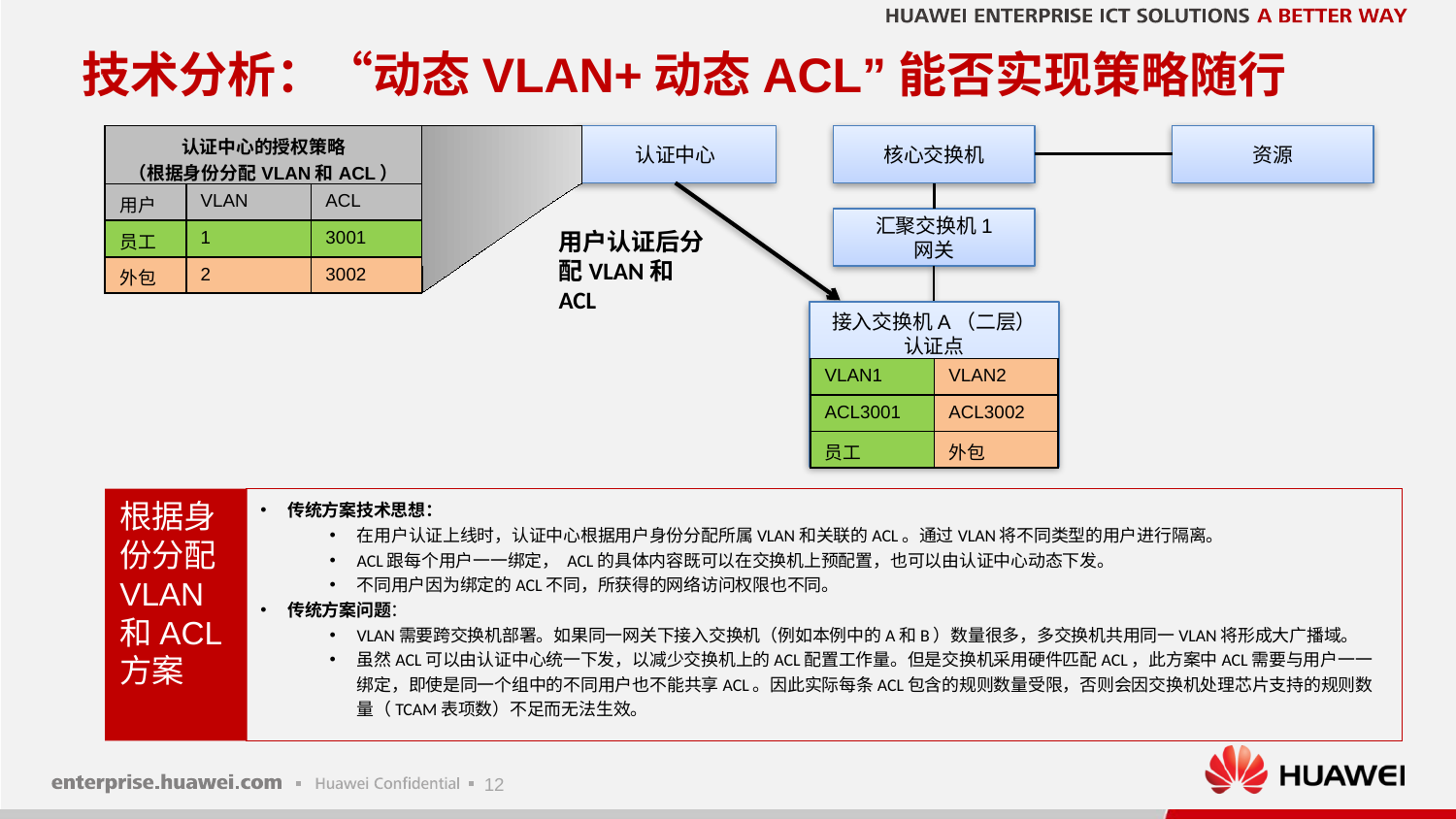

# 技术分析：“动态VLAN+动态ACL”能否实现策略随行
| 认证中心的授权策略 （根据身份分配VLAN和ACL） |  |  |
| --- | --- | --- |
| 用户 | VLAN | ACL |
| 员工 | 1 | 3001 |
| 外包 | 2 | 3002 |
认证中心
核心交换机
资源

汇聚交换机1
网关
用户认证后分配VLAN和ACL
接入交换机A（二层）
认证点
| VLAN1 | VLAN2 |
| --- | --- |
| ACL3001 | ACL3002 |
| 员工 | 外包 |
根据身份分配VLAN和ACL方案
传统方案技术思想：
在用户认证上线时，认证中心根据用户身份分配所属VLAN和关联的ACL。通过VLAN将不同类型的用户进行隔离。
ACL跟每个用户一一绑定， ACL的具体内容既可以在交换机上预配置，也可以由认证中心动态下发。
不同用户因为绑定的ACL不同，所获得的网络访问权限也不同。
传统方案问题：
VLAN需要跨交换机部署。如果同一网关下接入交换机（例如本例中的A和B）数量很多，多交换机共用同一VLAN将形成大广播域。
虽然ACL可以由认证中心统一下发，以减少交换机上的ACL配置工作量。但是交换机采用硬件匹配ACL，此方案中ACL需要与用户一一绑定，即使是同一个组中的不同用户也不能共享ACL。因此实际每条ACL包含的规则数量受限，否则会因交换机处理芯片支持的规则数量（TCAM表项数）不足而无法生效。